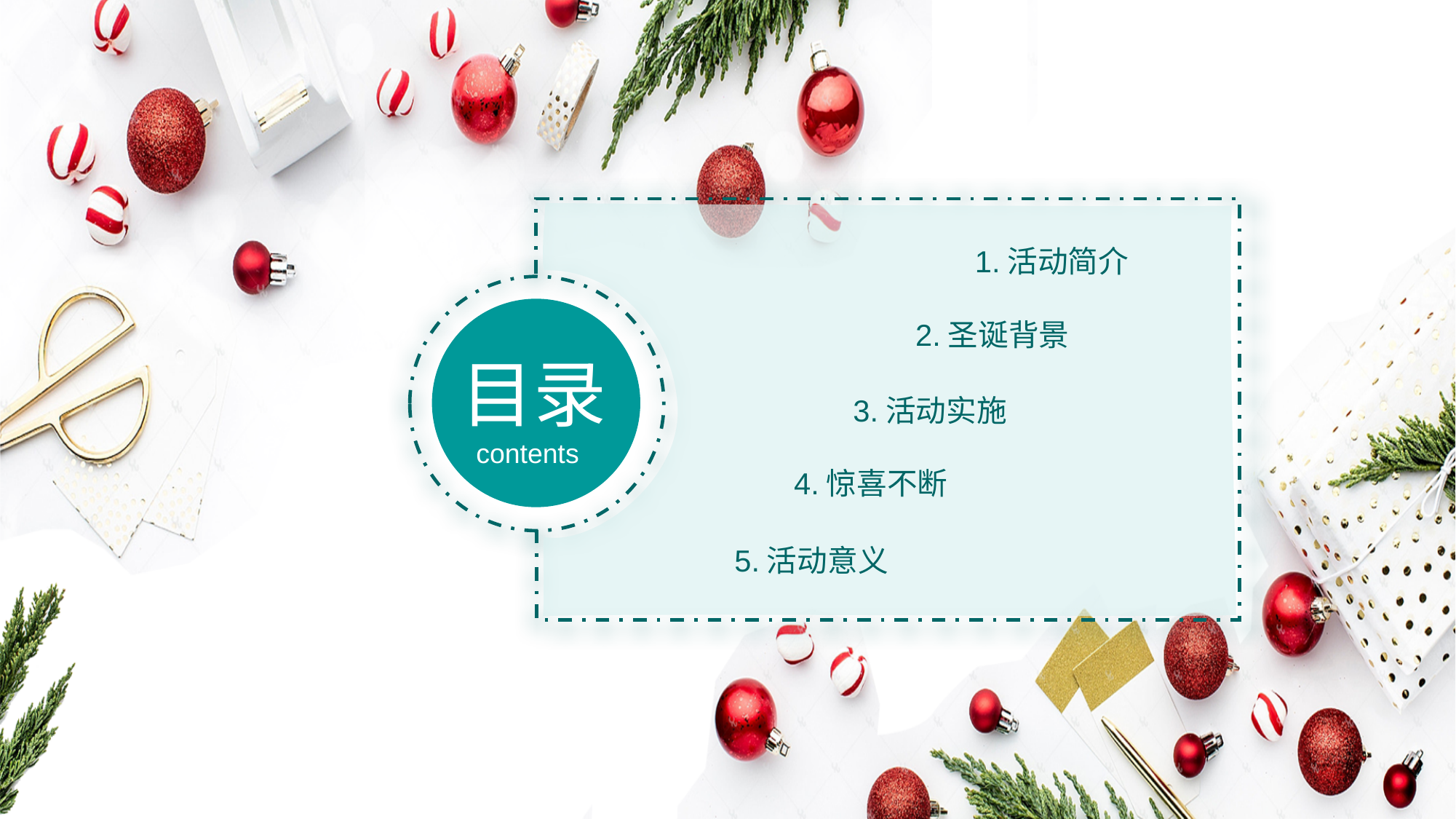

1.活动简介

2.圣诞背景
目录
  contents

3.活动实施
4.惊喜不断
5.活动意义